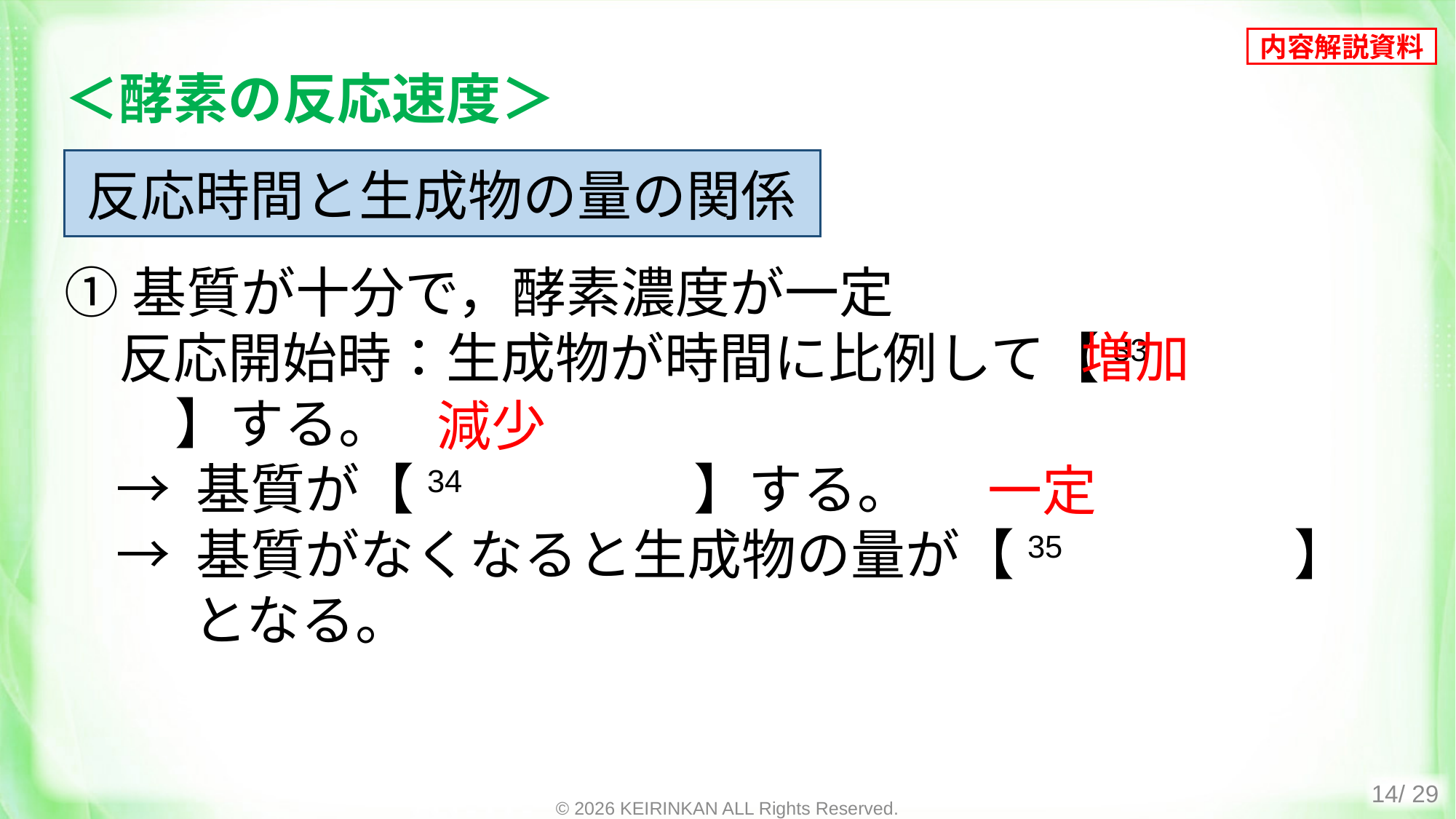

＜酵素の反応速度＞

反応時間と生成物の量の関係
①基質が十分で，酵素濃度が一定
　反応開始時：生成物が時間に比例して【33　増加　】する。
→ 基質が【34　減少　】する。
→ 基質がなくなると生成物の量が【35　一定　】となる。
増加
減少
一定
© 2026 KEIRINKAN ALL Rights Reserved.